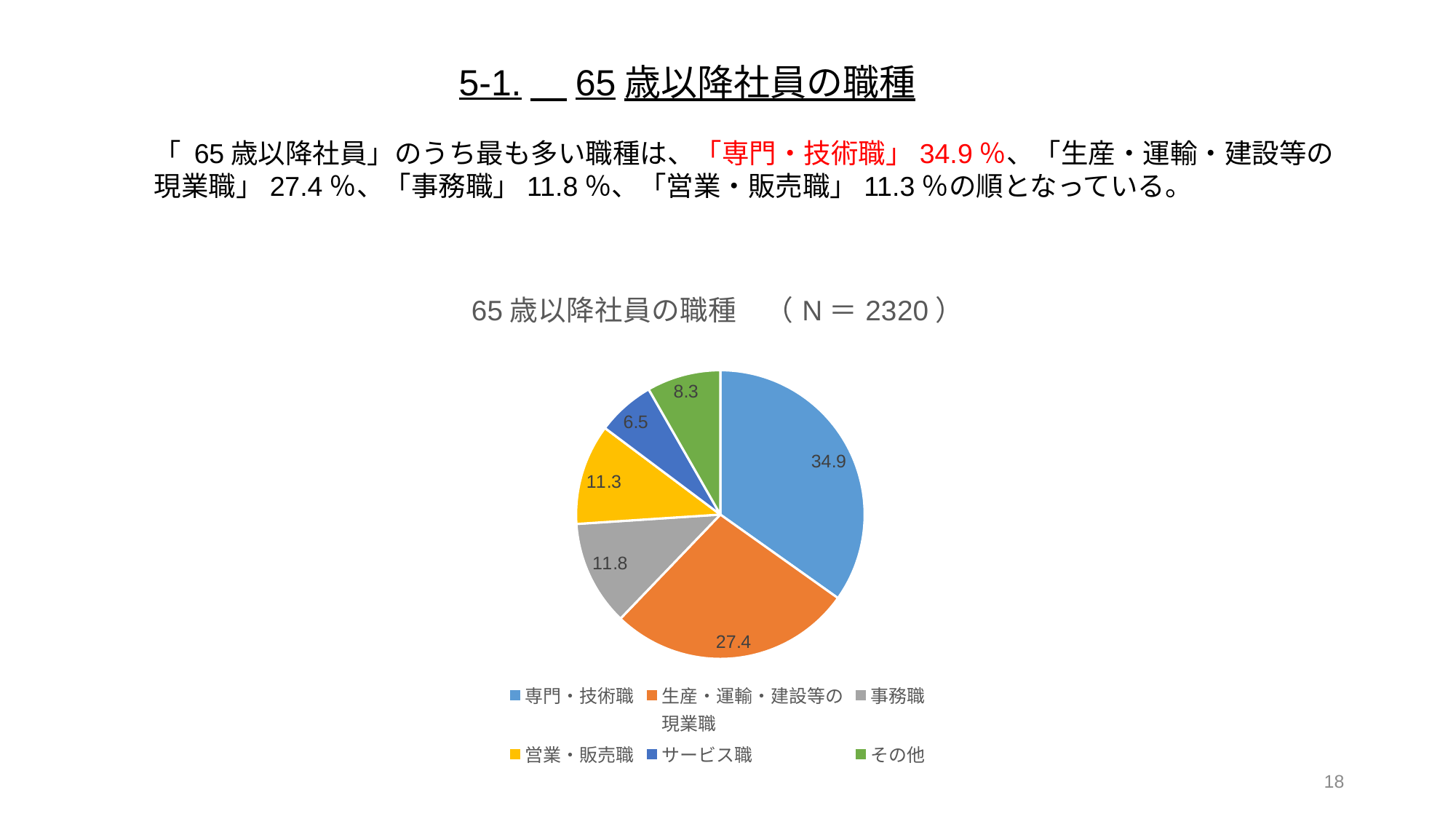

5-1.　65歳以降社員の職種
「 65歳以降社員」のうち最も多い職種は、「専門・技術職」34.9％、「生産・運輸・建設等の
現業職」27.4％、「事務職」11.8％、「営業・販売職」11.3％の順となっている。

### Chart:

| Category | 65歳以降社員の職種　（N＝2320） |
|---|---|
| 専門・技術職 | 34.9 |
| 生産・運輸・建設等の
現業職 | 27.4 |
| 事務職 | 11.8 |
| 営業・販売職 | 11.3 |
| サービス職 | 6.5 |
| その他 | 8.3 |
18